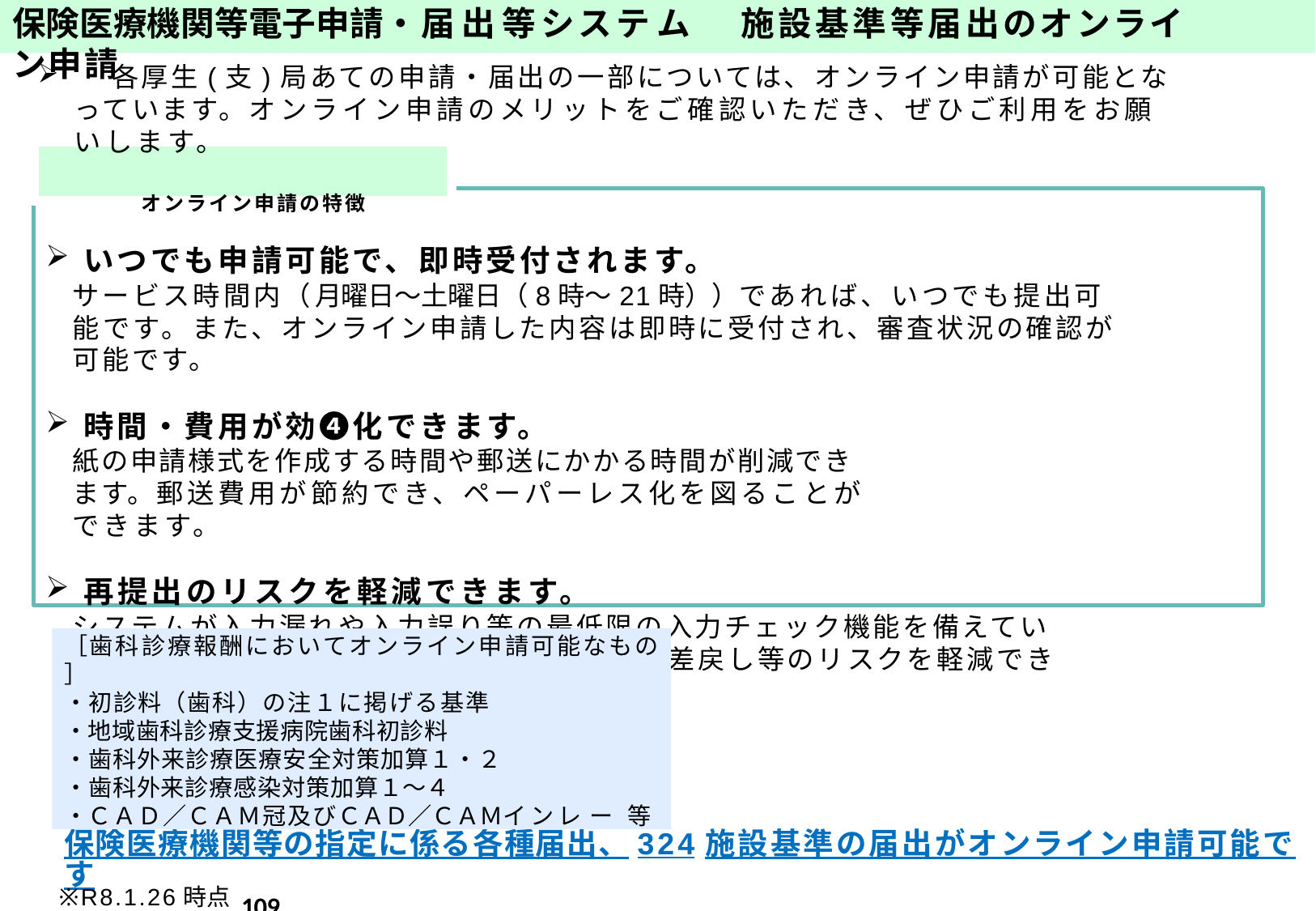

# 保険医療機関等電子申請・届出等システム	施設基準等届出のオンライン申請
	各厚生(支)局あての申請・届出の一部については、オンライン申請が可能となっています。オンライン申請のメリットをご確認いただき、ぜひご利用をお願いします。
オンライン申請の特徴

いつでも申請可能で、即時受付されます。
サービス時間内（月曜日～土曜日（8時～21時））であれば、いつでも提出可能です。また、オンライン申請した内容は即時に受付され、審査状況の確認が可能です。
時間・費用が効❹化できます。
紙の申請様式を作成する時間や郵送にかかる時間が削減できます。郵送費用が節約でき、ペーパーレス化を図ることができます。
再提出のリスクを軽減できます。
システムが入力漏れや入力誤り等の最低限の入力チェック機能を備えているため、申請を行う前の点検が容易になり、差戻し等のリスクを軽減できます。

［歯科診療報酬においてオンライン申請可能なもの］
・初診料（歯科）の注１に掲げる基準
・地域歯科診療支援病院歯科初診料
・歯科外来診療医療安全対策加算１・２
・歯科外来診療感染対策加算１～４
・ＣＡＤ／ＣＡＭ冠及びＣＡＤ／ＣＡＭインレー	等
保険医療機関等の指定に係る各種届出、324施設基準の届出がオンライン申請可能です
※R8.1.26時点 109